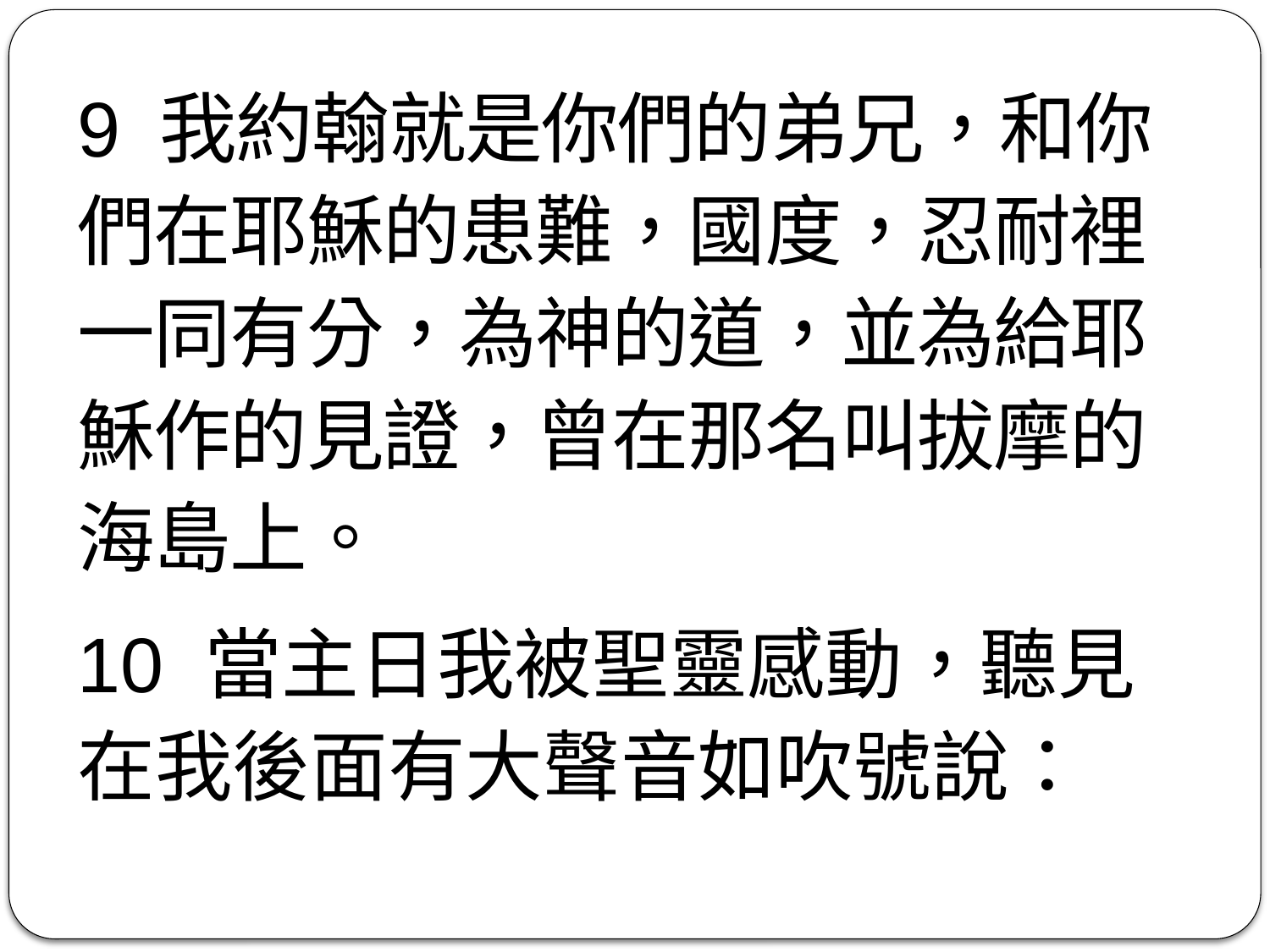

9 我約翰就是你們的弟兄，和你們在耶穌的患難，國度，忍耐裡一同有分，為神的道，並為給耶穌作的見證，曾在那名叫拔摩的海島上。
10 當主日我被聖靈感動，聽見在我後面有大聲音如吹號說：